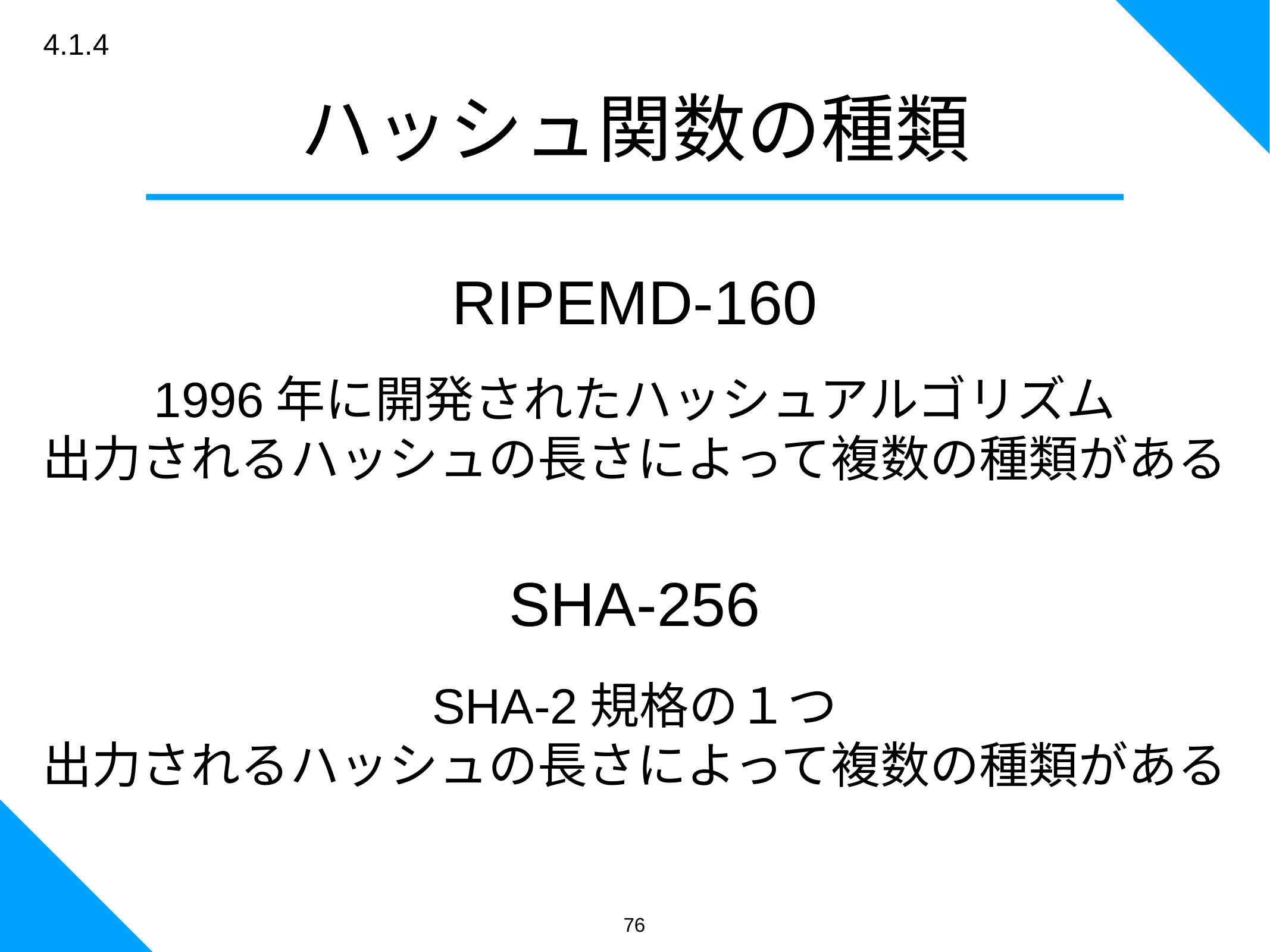

4.1.4
ハッシュ関数の種類
RIPEMD-160
1996年に開発されたハッシュアルゴリズム
出力されるハッシュの長さによって複数の種類がある
SHA-256
SHA-2規格の１つ
出力されるハッシュの長さによって複数の種類がある
76